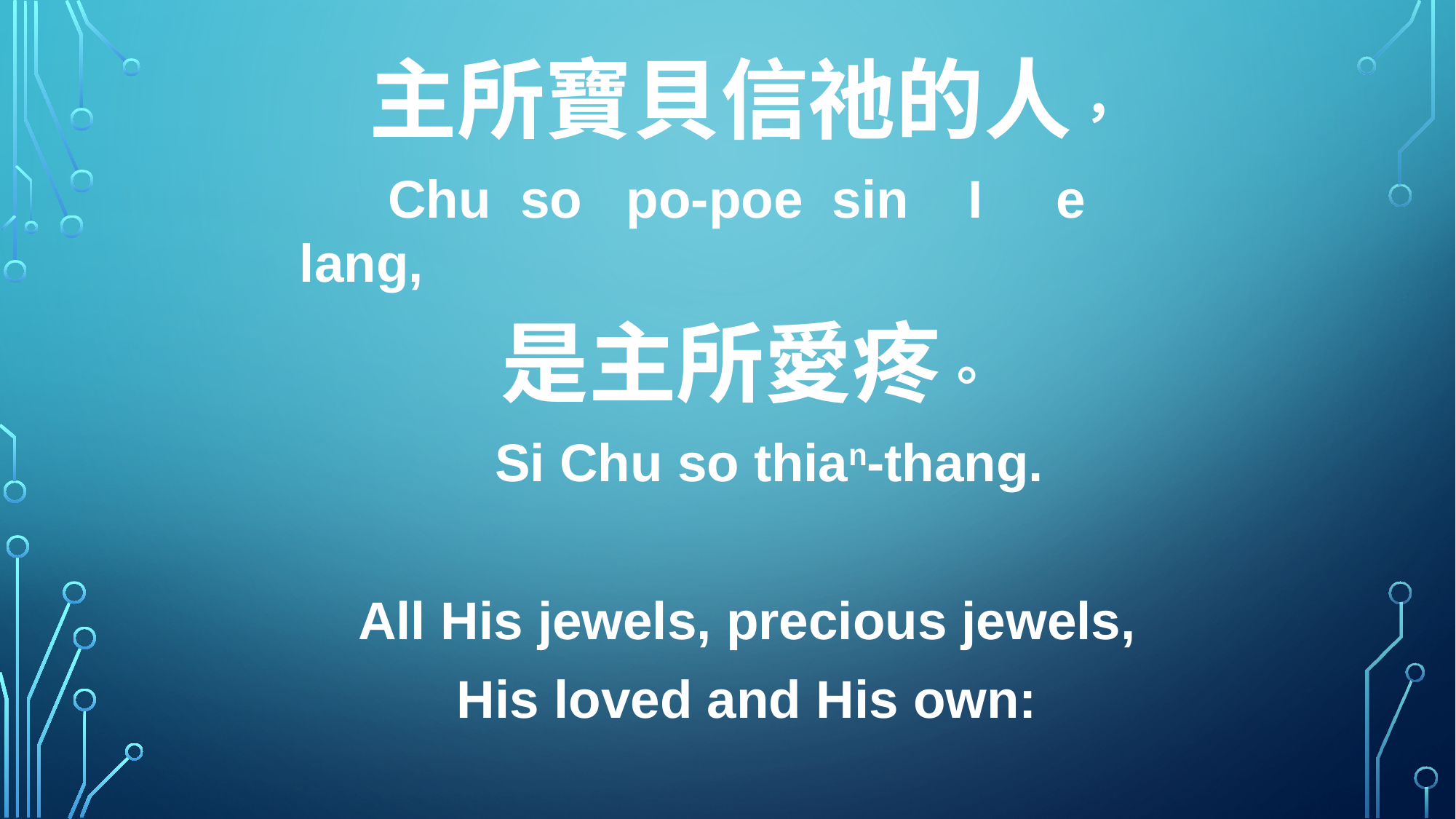

主所寶貝信祂的人，
      Chu  so   po-poe  sin    I     e  lang,
是主所愛疼。
   Si Chu so thian-thang.

All His jewels, precious jewels,
His loved and His own: